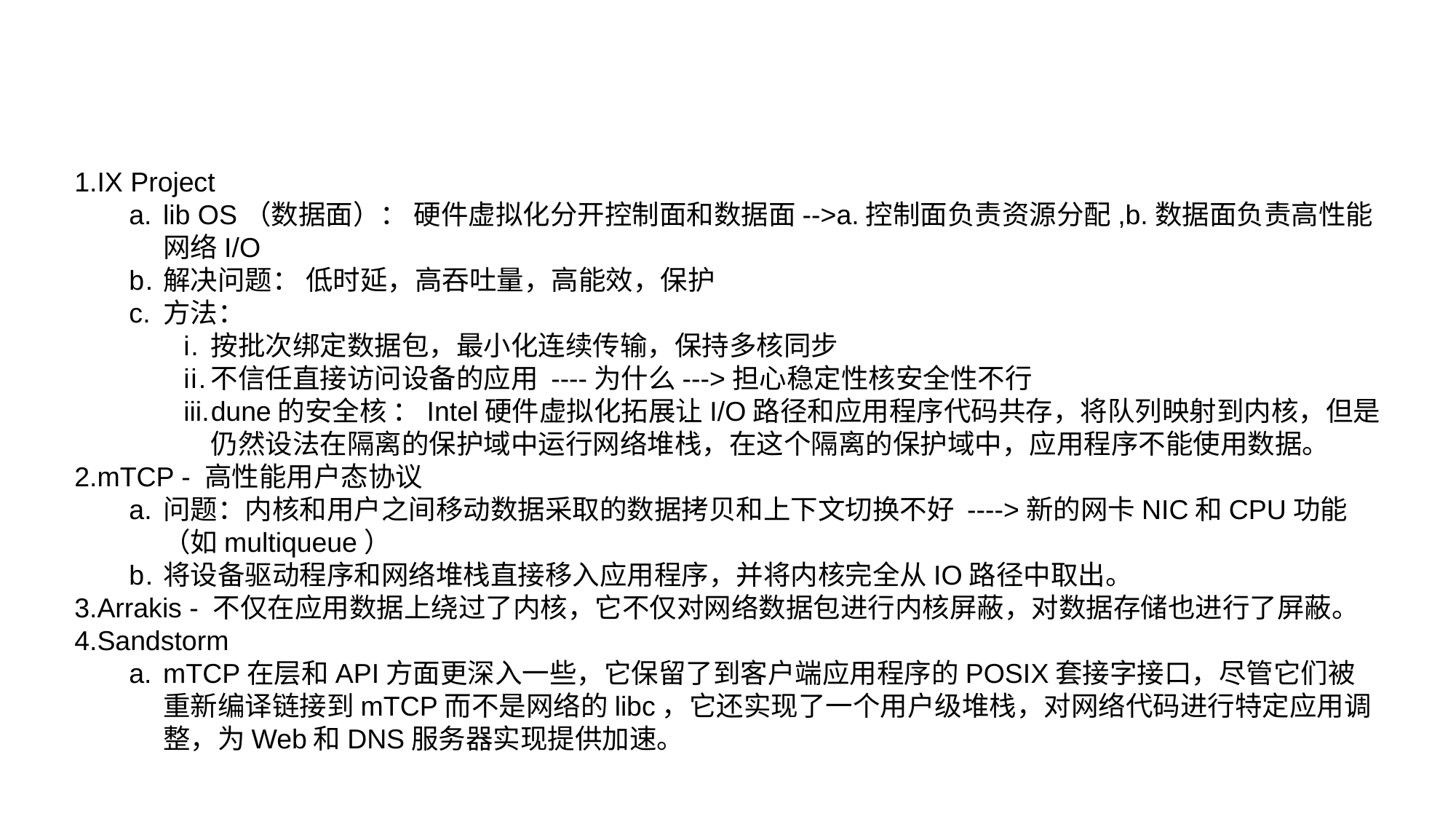

IX Project
lib OS（数据面）： 硬件虚拟化分开控制面和数据面-->a.控制面负责资源分配,b.数据面负责高性能网络I/O
解决问题： 低时延，高吞吐量，高能效，保护
方法：
按批次绑定数据包，最小化连续传输，保持多核同步
不信任直接访问设备的应用 ----为什么--->担心稳定性核安全性不行
dune的安全核 ：Intel硬件虚拟化拓展让I/O路径和应用程序代码共存，将队列映射到内核，但是仍然设法在隔离的保护域中运行网络堆栈，在这个隔离的保护域中，应用程序不能使用数据。
mTCP - 高性能用户态协议
问题：内核和用户之间移动数据采取的数据拷贝和上下文切换不好 ---->新的网卡NIC和CPU功能（如multiqueue）
将设备驱动程序和网络堆栈直接移入应用程序，并将内核完全从IO路径中取出。
Arrakis - 不仅在应用数据上绕过了内核，它不仅对网络数据包进行内核屏蔽，对数据存储也进行了屏蔽。
Sandstorm
mTCP在层和API方面更深入一些，它保留了到客户端应用程序的POSIX套接字接口，尽管它们被重新编译链接到mTCP而不是网络的libc，它还实现了一个用户级堆栈，对网络代码进行特定应用调整，为Web和DNS服务器实现提供加速。